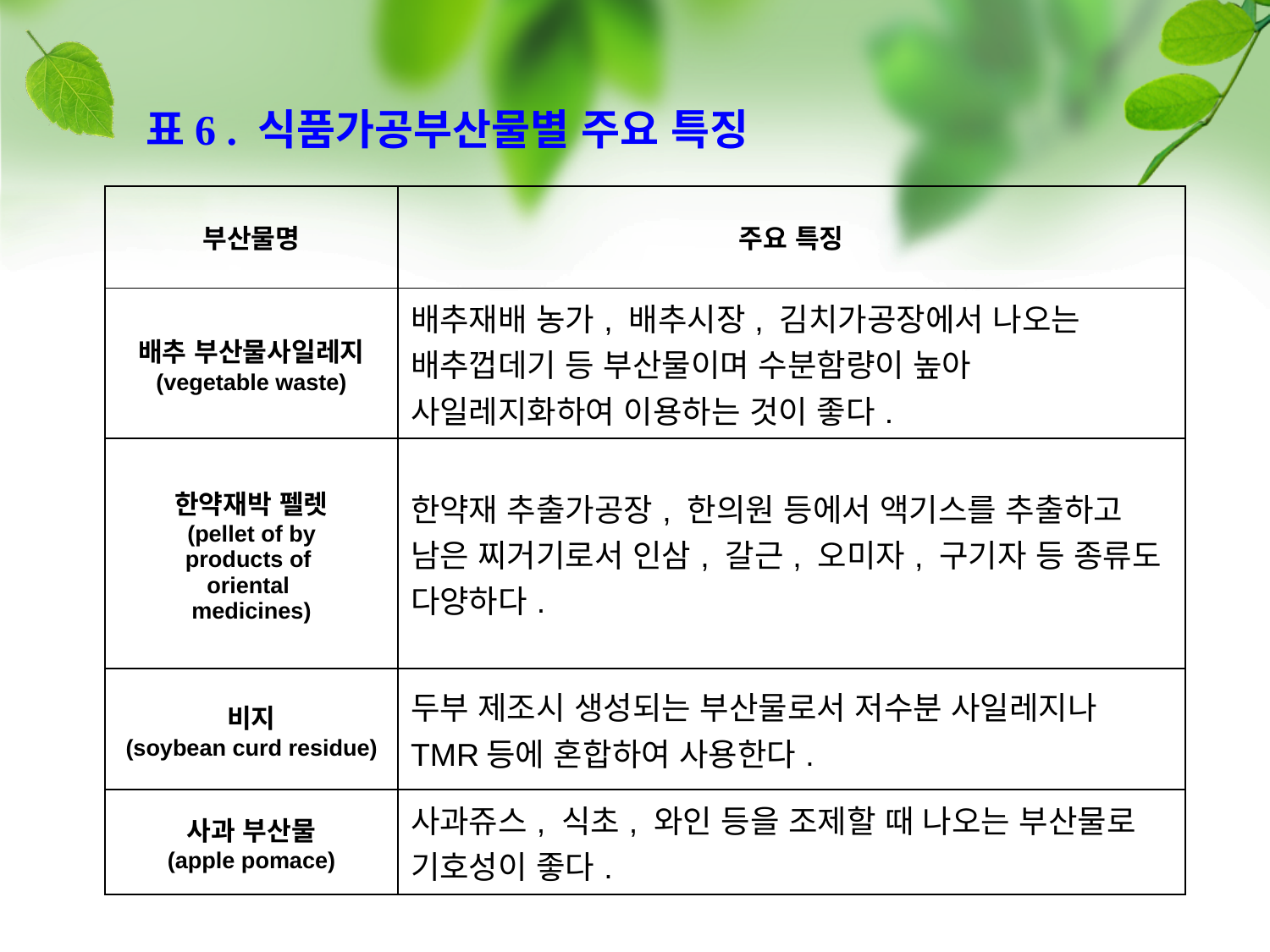

표6 . 식품가공부산물별 주요 특징
| 부산물명 | 주요 특징 |
| --- | --- |
| 배추 부산물사일레지 (vegetable waste) | 배추재배 농가, 배추시장, 김치가공장에서 나오는 배추껍데기 등 부산물이며 수분함량이 높아 사일레지화하여 이용하는 것이 좋다. |
| 한약재박 펠렛 (pellet of by products of oriental medicines) | 한약재 추출가공장, 한의원 등에서 액기스를 추출하고 남은 찌거기로서 인삼, 갈근, 오미자, 구기자 등 종류도 다양하다. |
| 비지 (soybean curd residue) | 두부 제조시 생성되는 부산물로서 저수분 사일레지나 TMR등에 혼합하여 사용한다. |
| 사과 부산물 (apple pomace) | 사과쥬스, 식초, 와인 등을 조제할 때 나오는 부산물로 기호성이 좋다. |